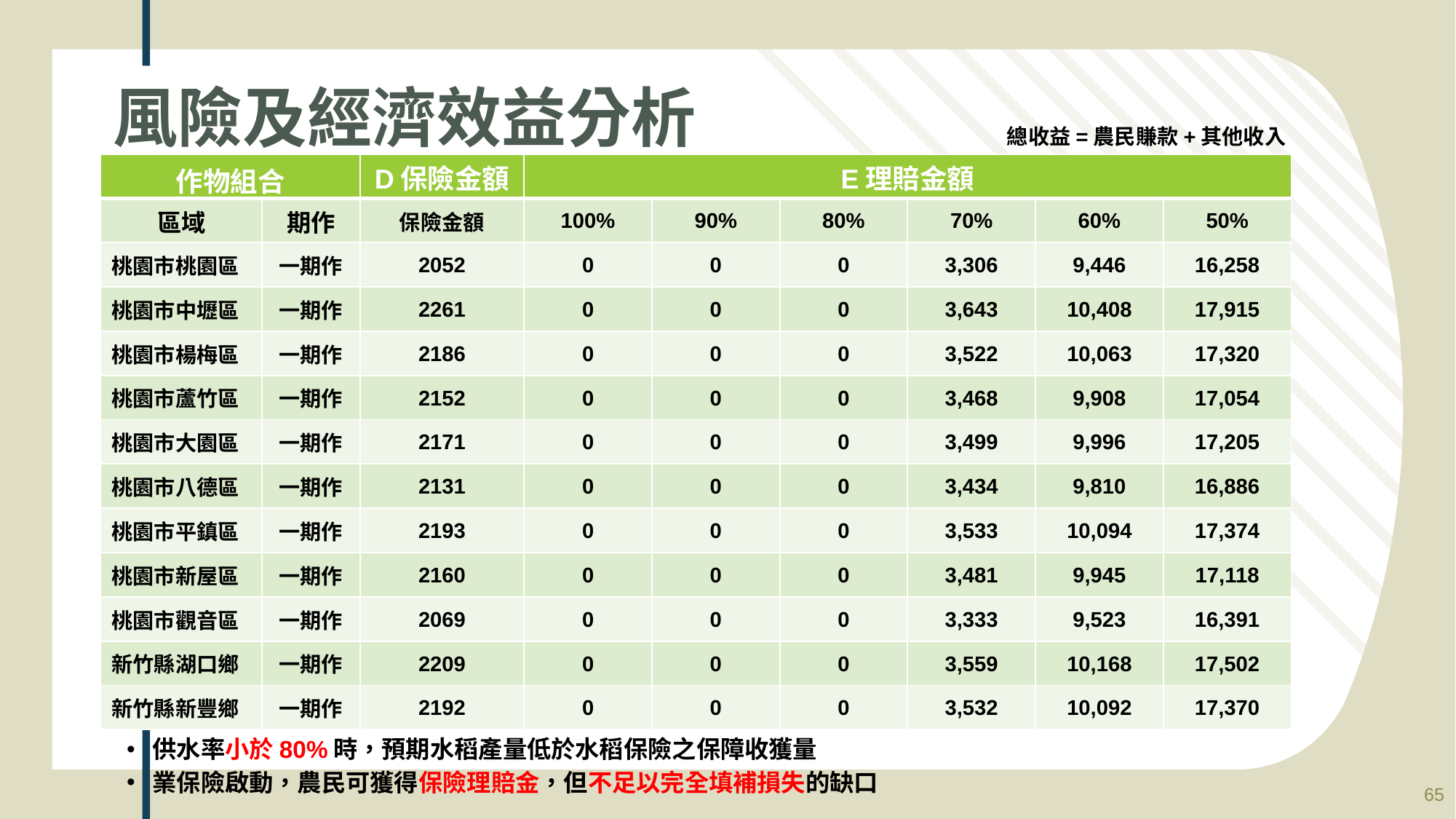

風險及經濟效益分析
總收益=農民賺款+其他收入
| 作物組合 |  | D保險金額 | E理賠金額 |  |  |  |  |  |
| --- | --- | --- | --- | --- | --- | --- | --- | --- |
| 區域 | 期作 | 保險金額 | 100% | 90% | 80% | 70% | 60% | 50% |
| 桃園市桃園區 | 一期作 | 2052 | 0 | 0 | 0 | 3,306 | 9,446 | 16,258 |
| 桃園市中壢區 | 一期作 | 2261 | 0 | 0 | 0 | 3,643 | 10,408 | 17,915 |
| 桃園市楊梅區 | 一期作 | 2186 | 0 | 0 | 0 | 3,522 | 10,063 | 17,320 |
| 桃園市蘆竹區 | 一期作 | 2152 | 0 | 0 | 0 | 3,468 | 9,908 | 17,054 |
| 桃園市大園區 | 一期作 | 2171 | 0 | 0 | 0 | 3,499 | 9,996 | 17,205 |
| 桃園市八德區 | 一期作 | 2131 | 0 | 0 | 0 | 3,434 | 9,810 | 16,886 |
| 桃園市平鎮區 | 一期作 | 2193 | 0 | 0 | 0 | 3,533 | 10,094 | 17,374 |
| 桃園市新屋區 | 一期作 | 2160 | 0 | 0 | 0 | 3,481 | 9,945 | 17,118 |
| 桃園市觀音區 | 一期作 | 2069 | 0 | 0 | 0 | 3,333 | 9,523 | 16,391 |
| 新竹縣湖口鄉 | 一期作 | 2209 | 0 | 0 | 0 | 3,559 | 10,168 | 17,502 |
| 新竹縣新豐鄉 | 一期作 | 2192 | 0 | 0 | 0 | 3,532 | 10,092 | 17,370 |
供水率小於80%時，預期水稻產量低於水稻保險之保障收獲量
業保險啟動，農民可獲得保險理賠金，但不足以完全填補損失的缺口
65